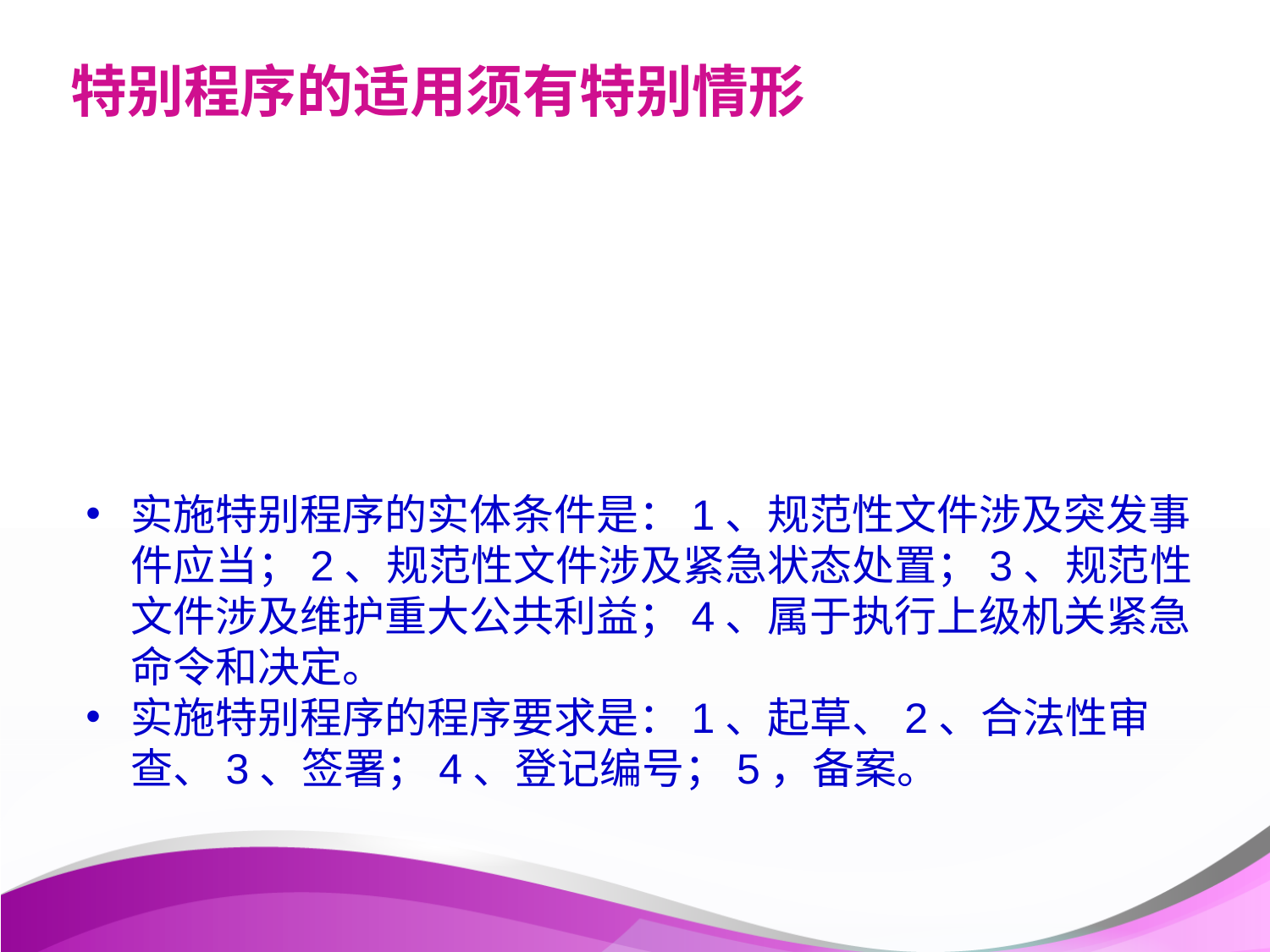

# 特别程序的适用须有特别情形
实施特别程序的实体条件是：1、规范性文件涉及突发事件应当；2、规范性文件涉及紧急状态处置；3、规范性文件涉及维护重大公共利益；4、属于执行上级机关紧急命令和决定。
实施特别程序的程序要求是：1、起草、2、合法性审查、3、签署；4、登记编号；5，备案。